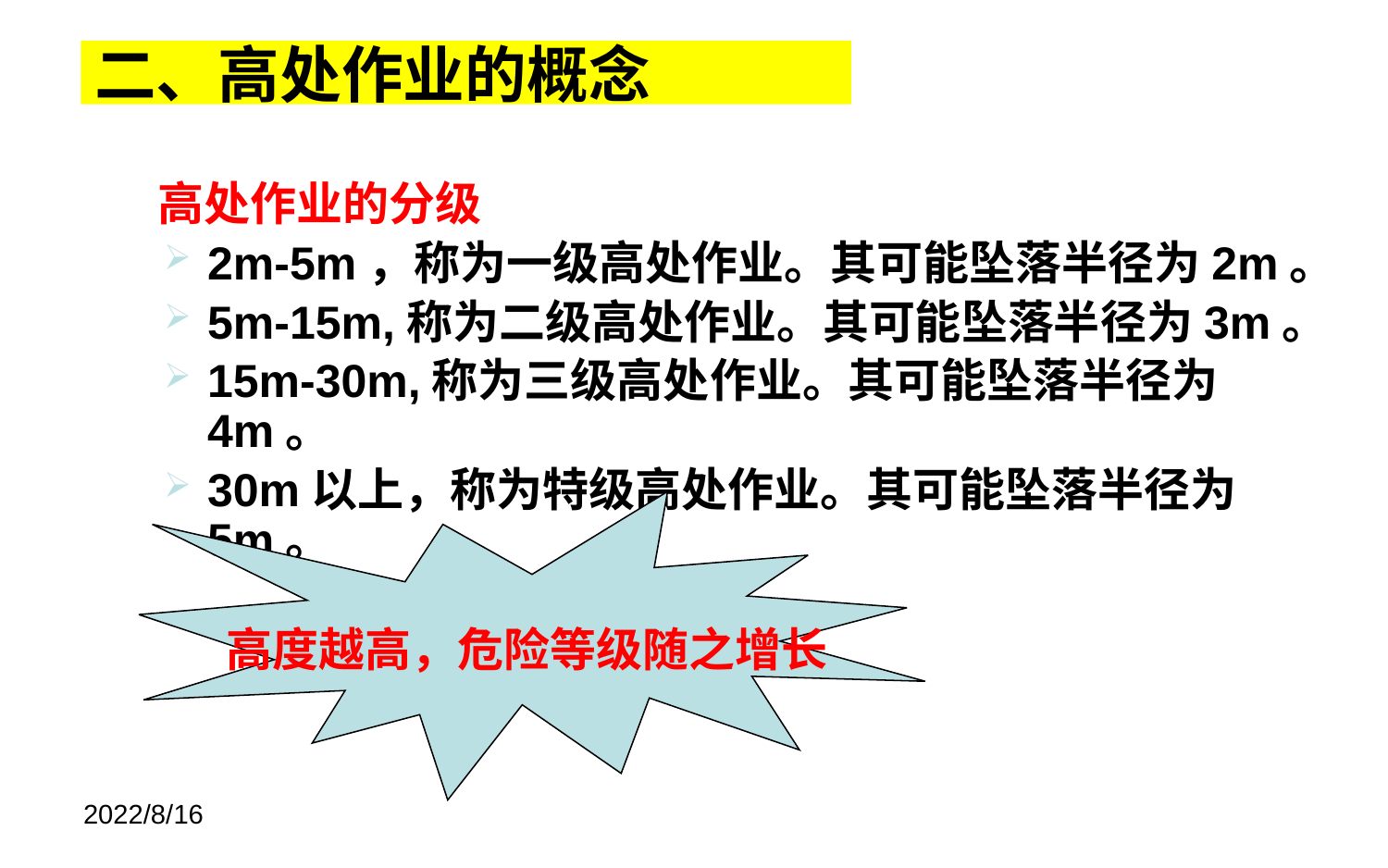

二、高处作业的概念
     高处作业的分级
2m-5m，称为一级高处作业。其可能坠落半径为2m。
5m-15m,称为二级高处作业。其可能坠落半径为3m。
15m-30m,称为三级高处作业。其可能坠落半径为4m。
30m以上，称为特级高处作业。其可能坠落半径为5m。

高度越高，危险等级随之增长

2022/8/16